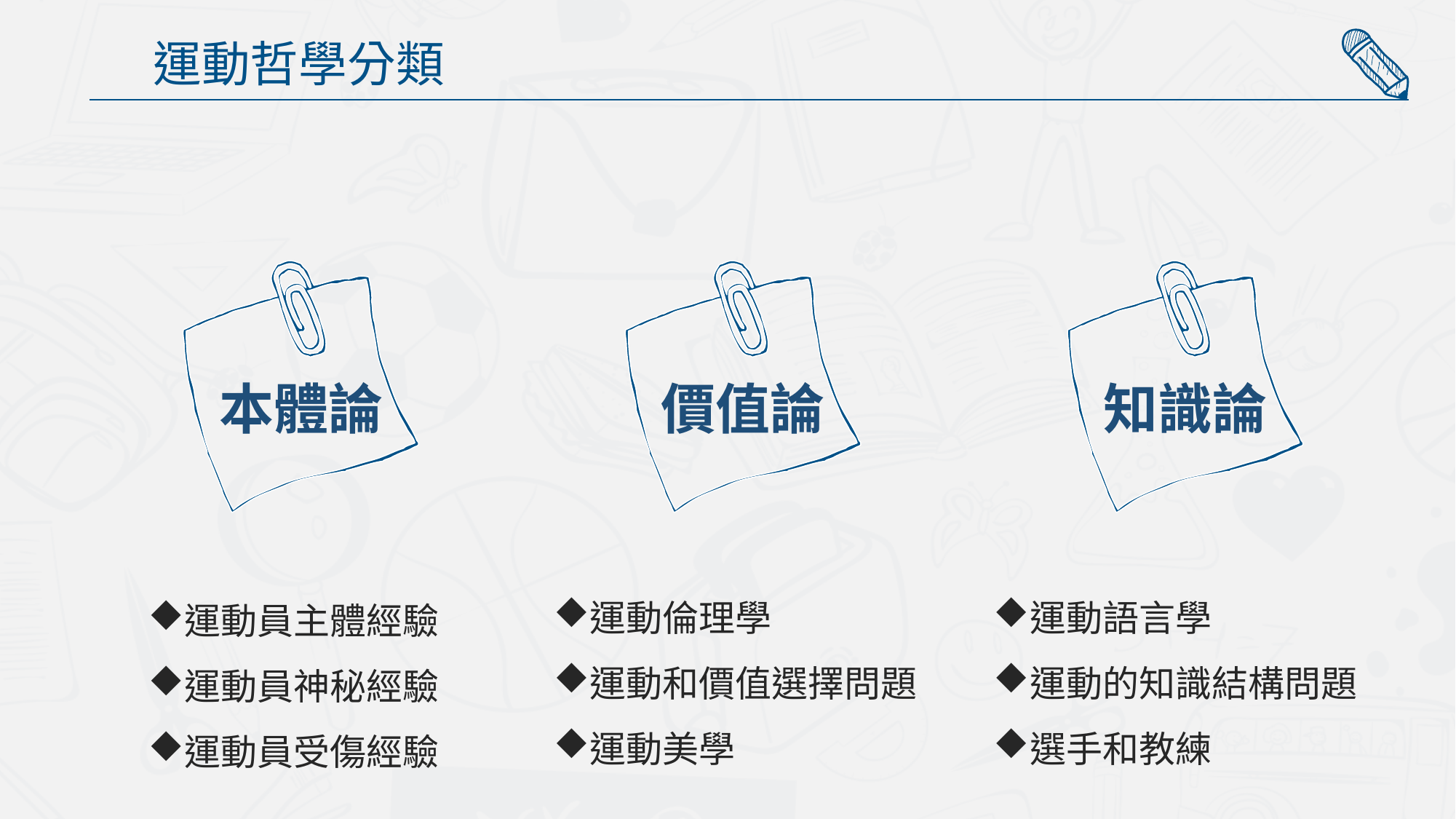

運動哲學分類

本體論

價值論

知識論
運動倫理學
運動和價值選擇問題
運動美學
運動語言學
運動的知識結構問題
選手和教練
運動員主體經驗
運動員神秘經驗
運動員受傷經驗